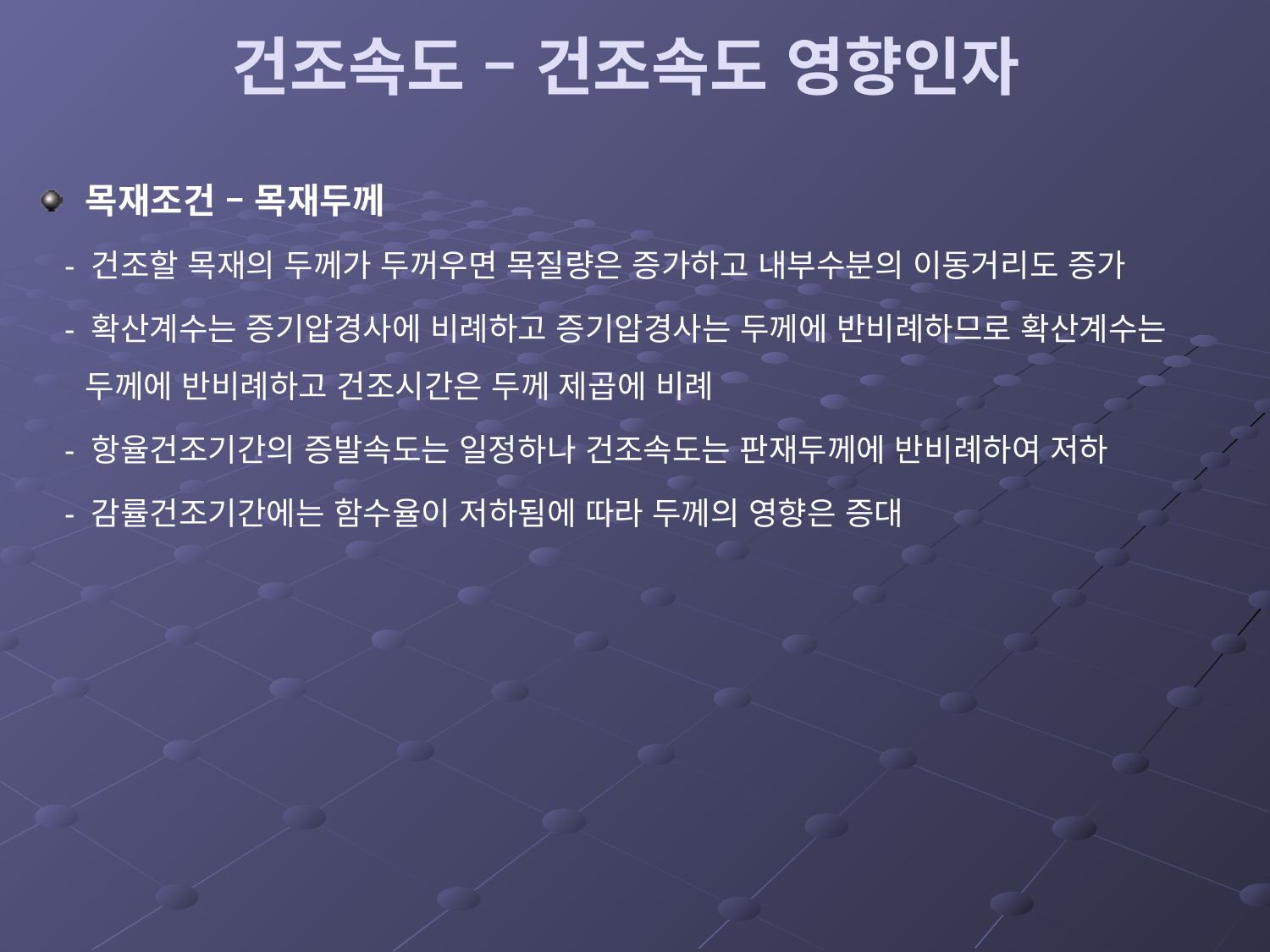

# 건조속도 – 건조속도 영향인자
목재조건 – 목재두께
   - 건조할 목재의 두께가 두꺼우면 목질량은 증가하고 내부수분의 이동거리도 증가
   - 확산계수는 증기압경사에 비례하고 증기압경사는 두께에 반비례하므로 확산계수는 두께에 반비례하고 건조시간은 두께 제곱에 비례
   - 항율건조기간의 증발속도는 일정하나 건조속도는 판재두께에 반비례하여 저하
   - 감률건조기간에는 함수율이 저하됨에 따라 두께의 영향은 증대